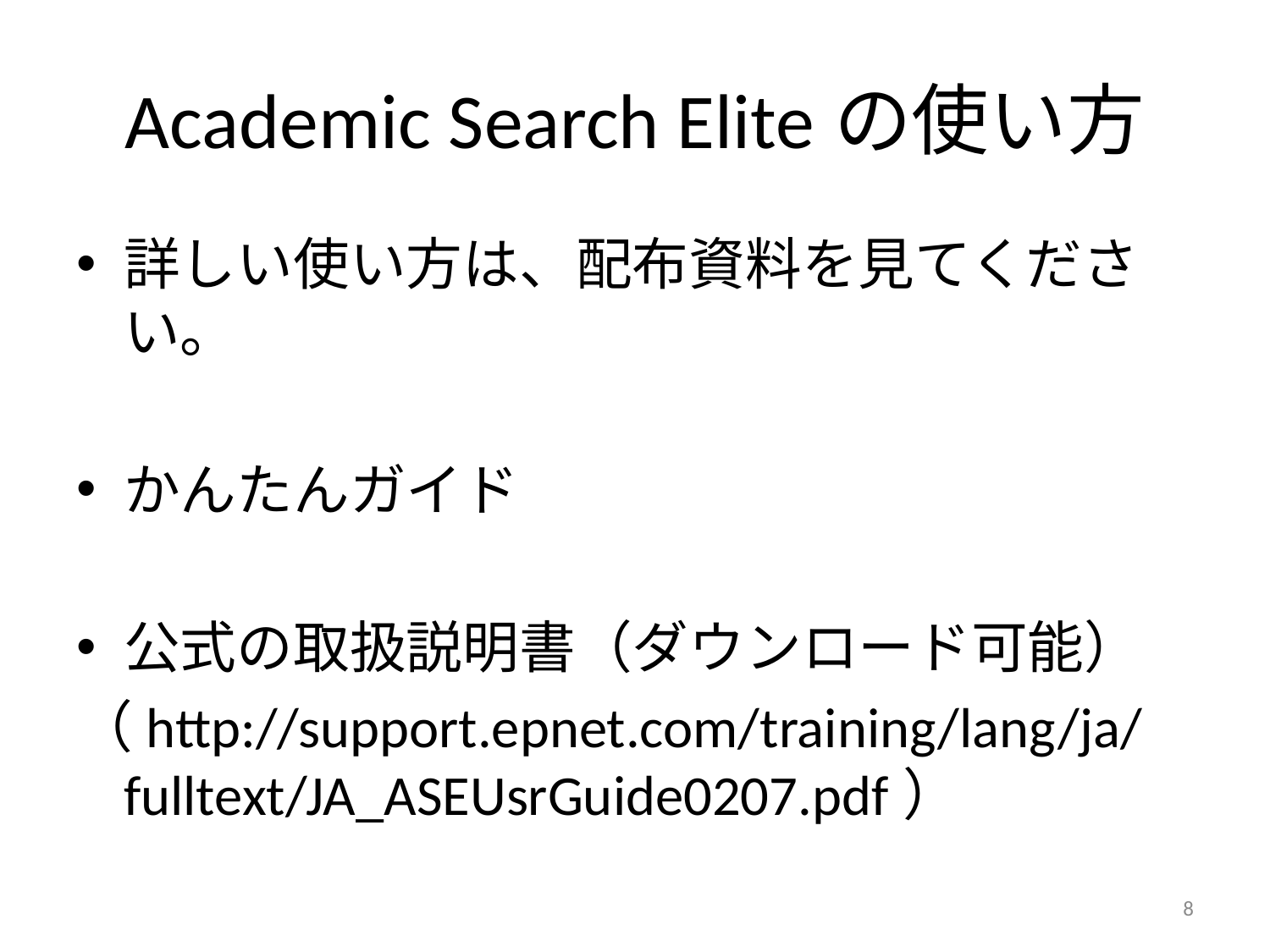

# Academic Search Eliteの使い方
詳しい使い方は、配布資料を見てください。

かんたんガイド

公式の取扱説明書（ダウンロード可能）
（http://support.epnet.com/training/lang/ja/fulltext/JA_ASEUsrGuide0207.pdf）
8